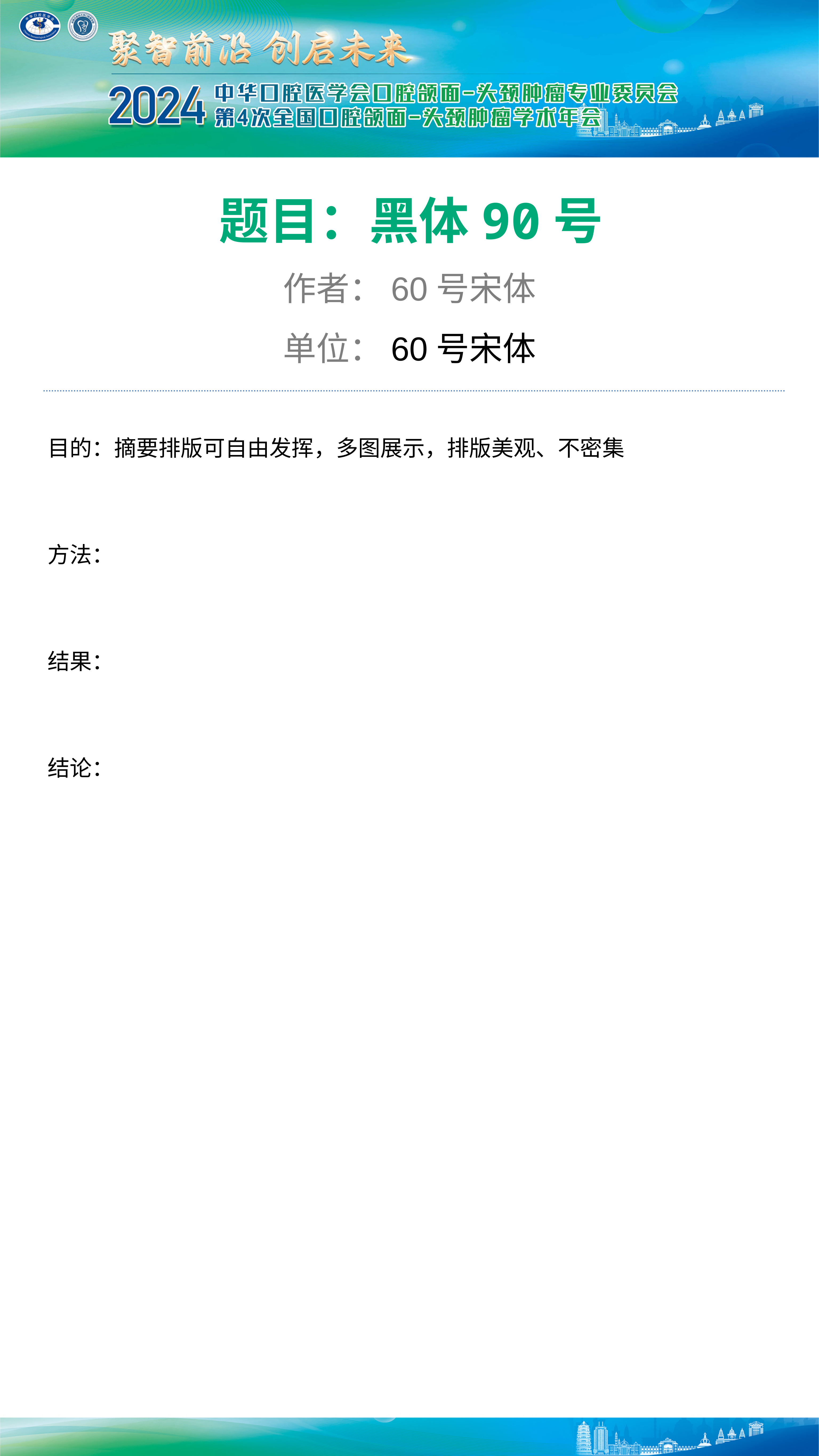

题目：黑体90号
作者：60号宋体
单位：60号宋体
目的：摘要排版可自由发挥，多图展示，排版美观、不密集

方法：

结果：

结论：